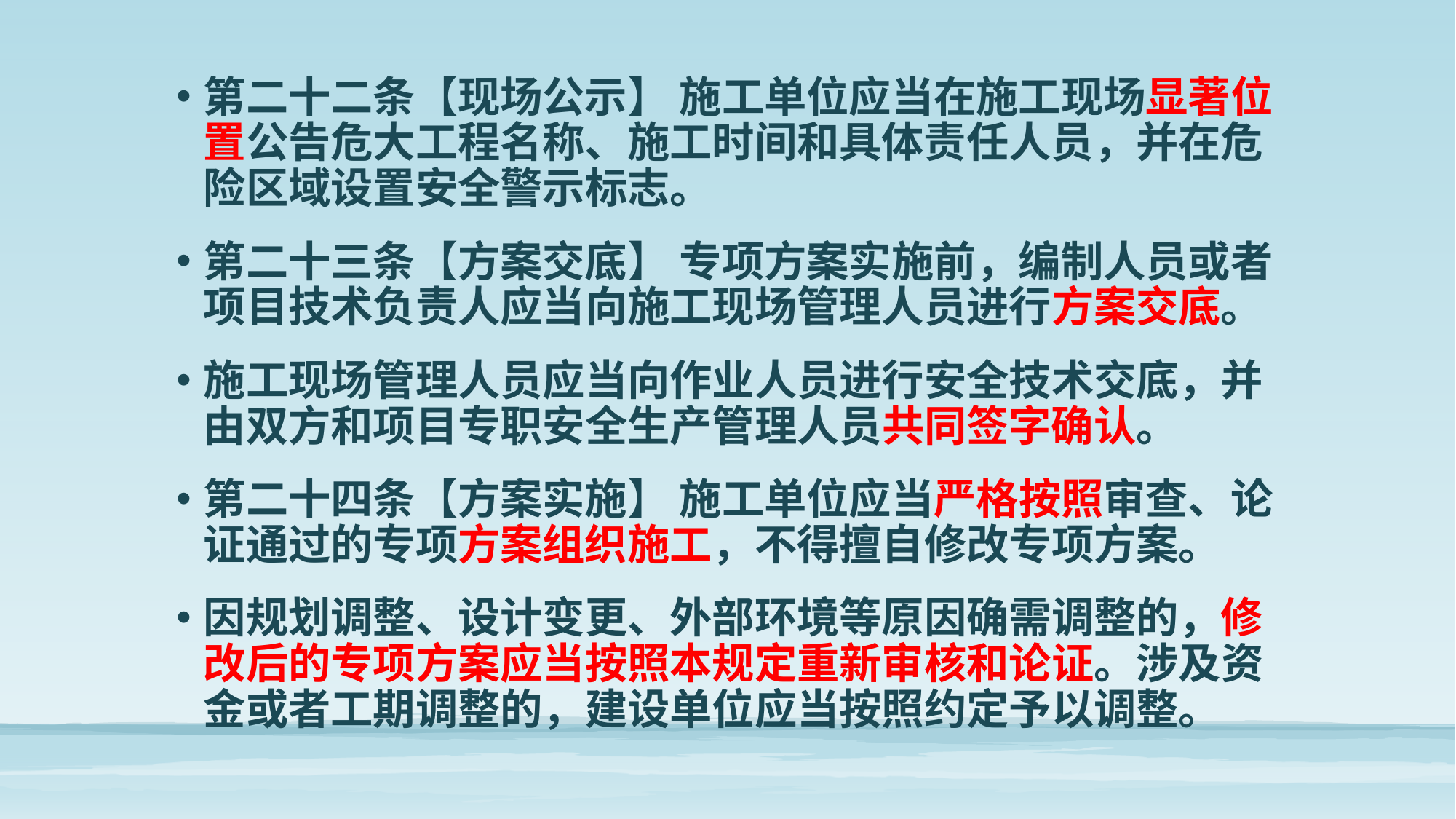

第二十二条【现场公示】 施工单位应当在施工现场显著位置公告危大工程名称、施工时间和具体责任人员，并在危险区域设置安全警示标志。
第二十三条【方案交底】 专项方案实施前，编制人员或者项目技术负责人应当向施工现场管理人员进行方案交底。
施工现场管理人员应当向作业人员进行安全技术交底，并由双方和项目专职安全生产管理人员共同签字确认。
第二十四条【方案实施】 施工单位应当严格按照审查、论证通过的专项方案组织施工，不得擅自修改专项方案。
因规划调整、设计变更、外部环境等原因确需调整的，修改后的专项方案应当按照本规定重新审核和论证。涉及资金或者工期调整的，建设单位应当按照约定予以调整。